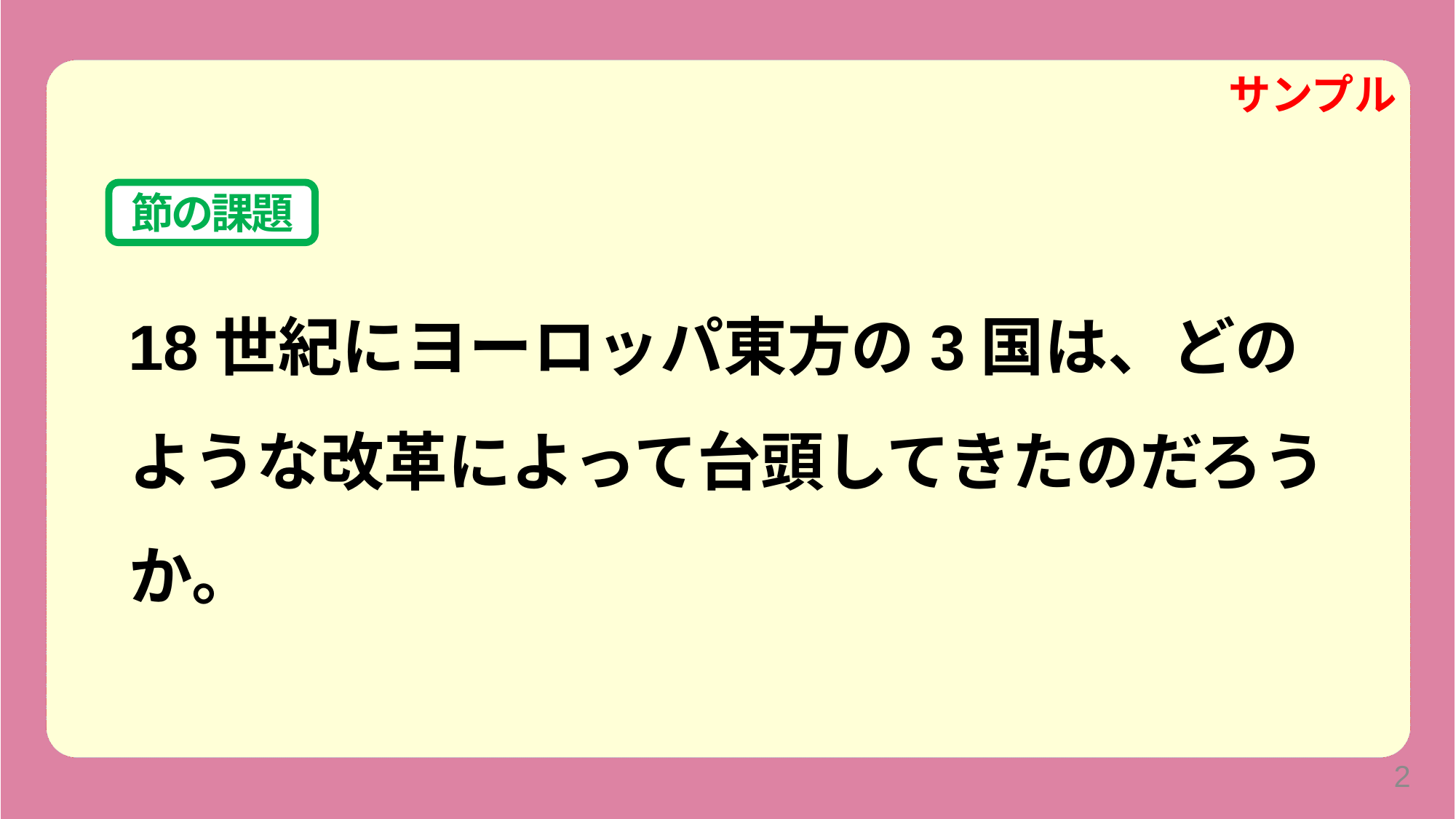

18世紀にヨーロッパ東方の3国は、どのような改革によって台頭してきたのだろうか。